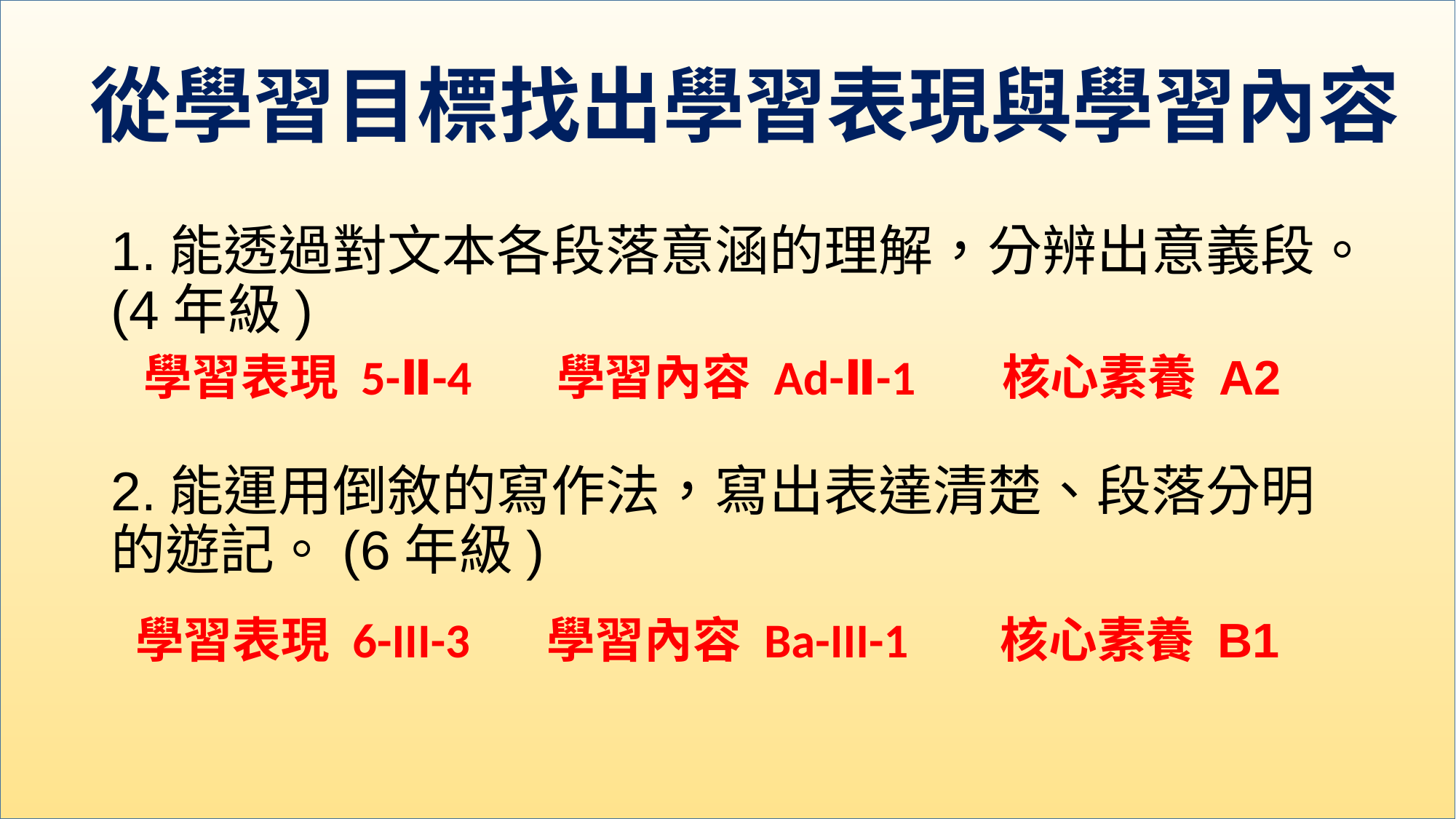

# 從學習目標找出學習表現與學習內容
1.能透過對文本各段落意涵的理解，分辨出意義段。(4年級)

2.能運用倒敘的寫作法，寫出表達清楚、段落分明的遊記。(6年級)

學習表現 5-Ⅱ-4
學習內容 Ad-Ⅱ-1
核心素養 A2
學習表現 6-III-3
學習內容 Ba-III-1
核心素養 B1